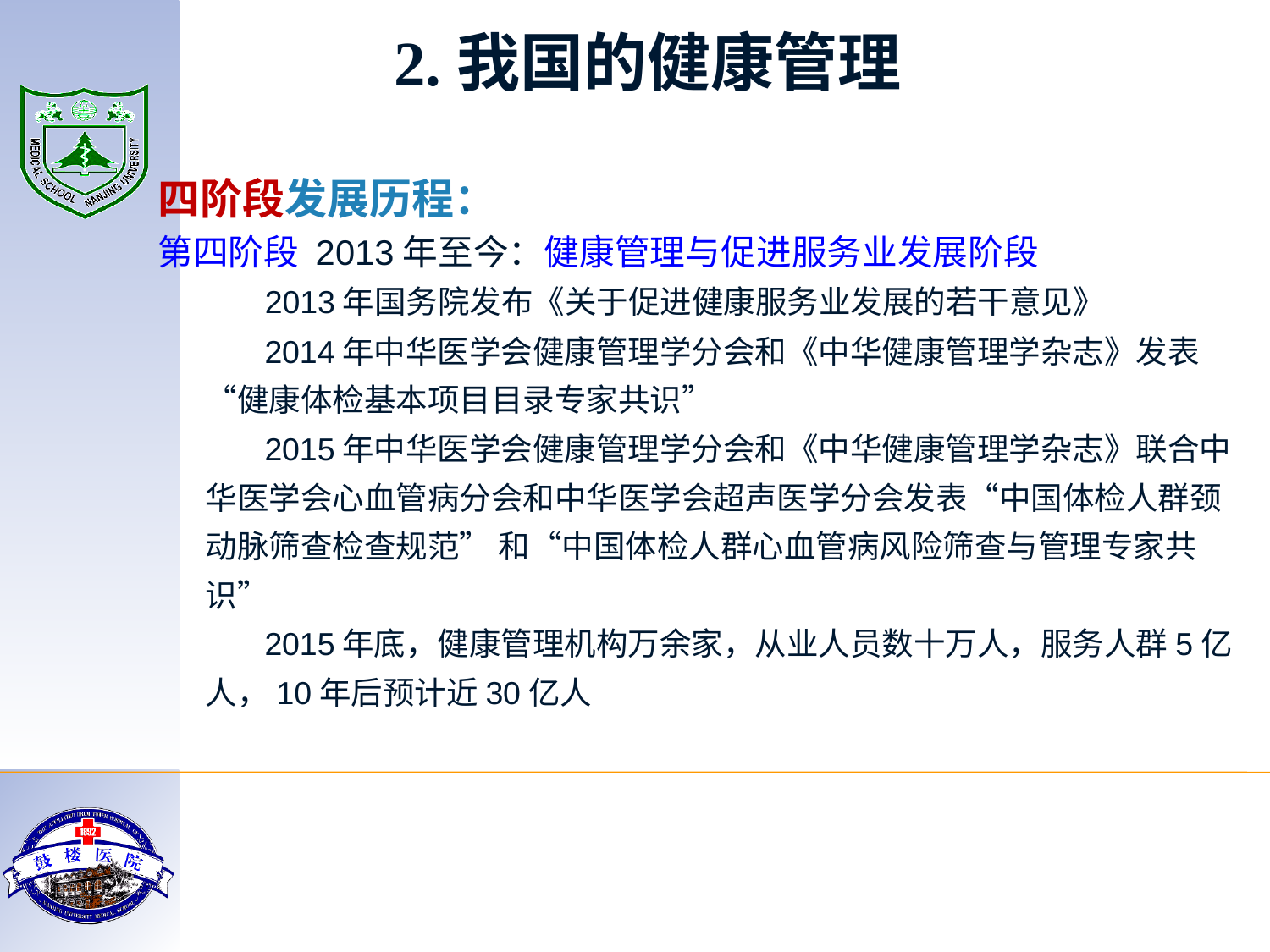

2.我国的健康管理
#

四阶段发展历程：
第四阶段 2013年至今：健康管理与促进服务业发展阶段
           2013年国务院发布《关于促进健康服务业发展的若干意见》
            2014年中华医学会健康管理学分会和《中华健康管理学杂志》发表“健康体检基本项目目录专家共识”
            2015年中华医学会健康管理学分会和《中华健康管理学杂志》联合中华医学会心血管病分会和中华医学会超声医学分会发表“中国体检人群颈动脉筛查检查规范” 和“中国体检人群心血管病风险筛查与管理专家共识”
            2015年底，健康管理机构万余家，从业人员数十万人，服务人群5亿人，10年后预计近30亿人